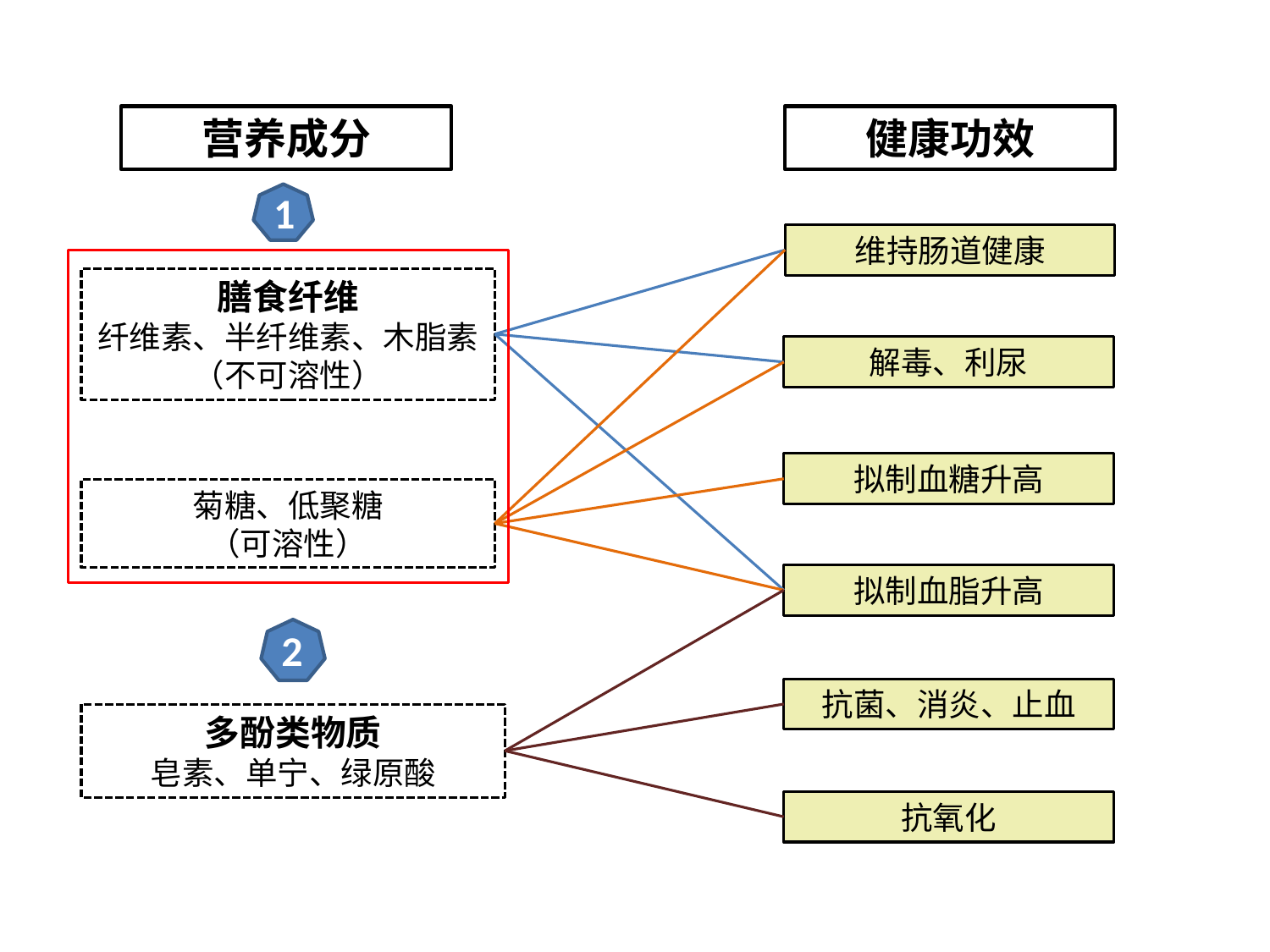

营养成分
健康功效
1

1
维持肠道健康

膳食纤维
纤维素、半纤维素、木脂素
（不可溶性）
解毒、利尿
拟制血糖升高
菊糖、低聚糖
（可溶性）
拟制血脂升高
2

1
1
抗菌、消炎、止血
多酚类物质
皂素、单宁、绿原酸
抗氧化